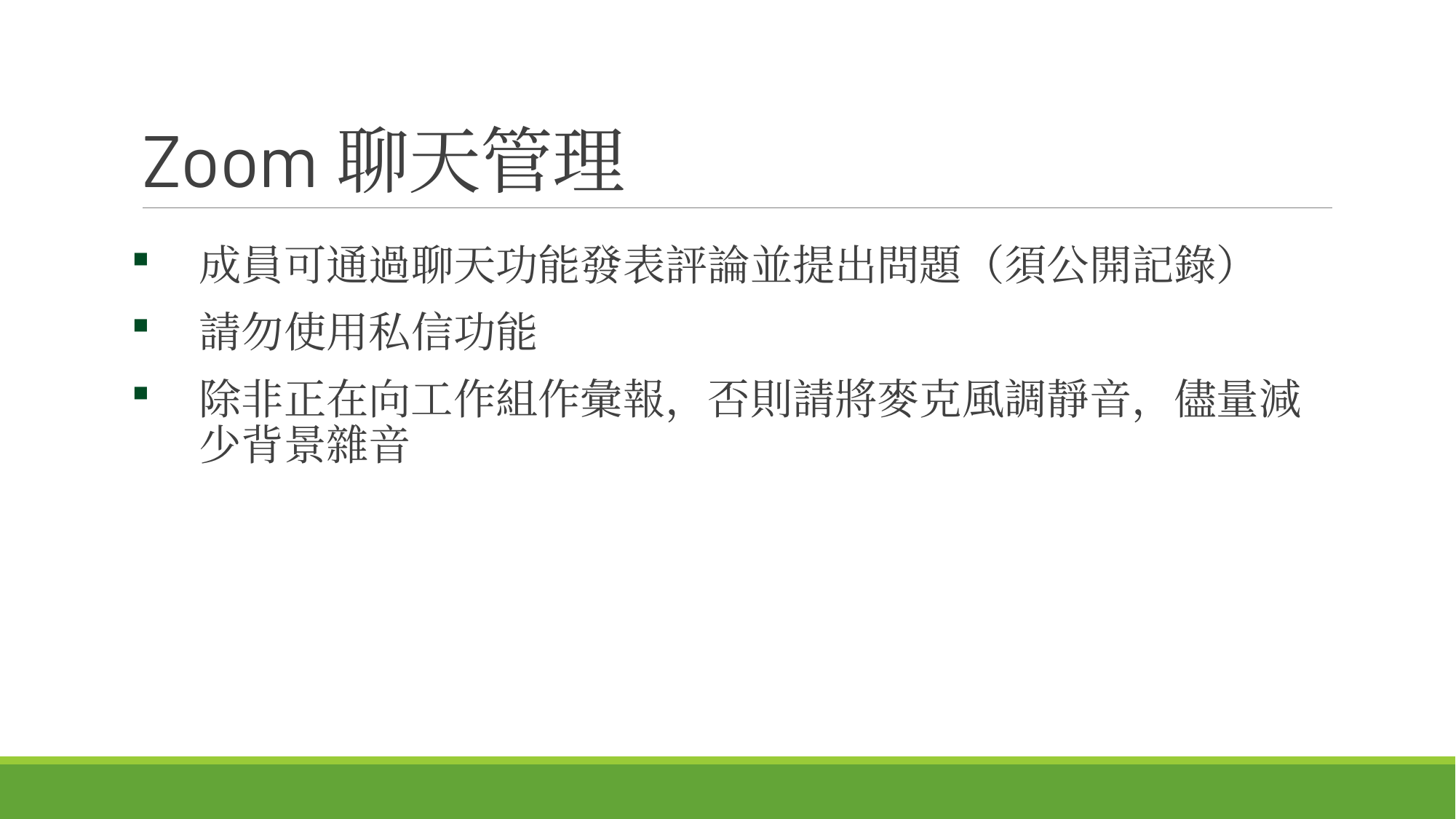

# Zoom聊天管理
成員可通過聊天功能發表評論並提出問題（須公開記錄）
請勿使用私信功能
除非正在向工作組作彙報，否則請將麥克風調靜音，儘量減少背景雜音